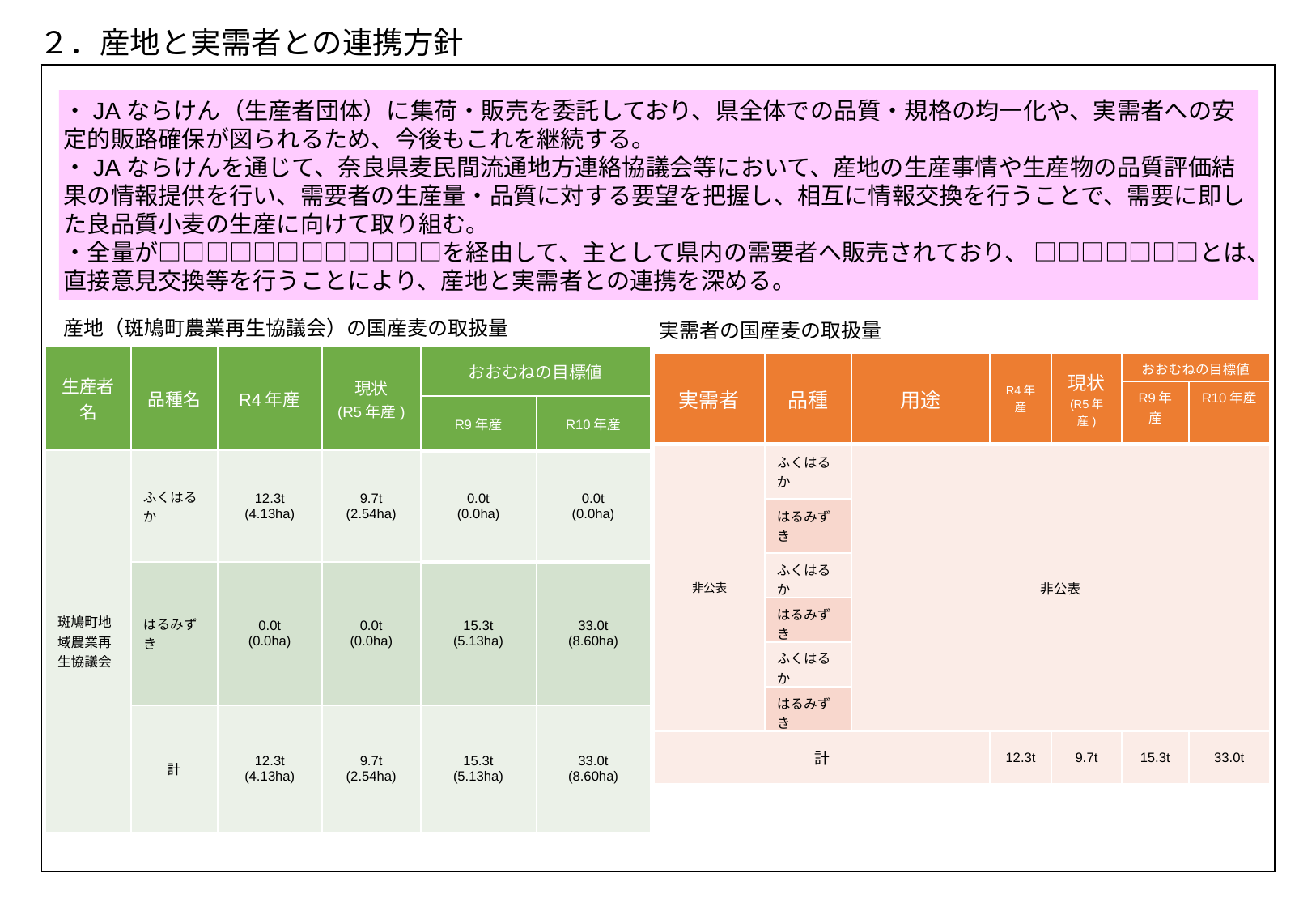

２．産地と実需者との連携方針
|  |
| --- |
・JAならけん（生産者団体）に集荷・販売を委託しており、県全体での品質・規格の均一化や、実需者への安定的販路確保が図られるため、今後もこれを継続する。
・JAならけんを通じて、奈良県麦民間流通地方連絡協議会等において、産地の生産事情や生産物の品質評価結果の情報提供を行い、需要者の生産量・品質に対する要望を把握し、相互に情報交換を行うことで、需要に即した良品質小麦の生産に向けて取り組む。
・全量が□□□□□□□□□□□□を経由して、主として県内の需要者へ販売されており、 □□□□□□□とは、直接意見交換等を行うことにより、産地と実需者との連携を深める。
産地（斑鳩町農業再生協議会）の国産麦の取扱量
実需者の国産麦の取扱量
| 生産者名 | 品種名 | R4年産 | 現状 (R5年産) | おおむねの目標値 |  |
| --- | --- | --- | --- | --- | --- |
|  |  |  |  | R9年産 | R10年産 |
| 斑鳩町地域農業再生協議会 | ふくはるか | 12.3t (4.13ha) | 9.7t (2.54ha) | 0.0t (0.0ha) | 0.0t (0.0ha) |
|  | はるみずき | 0.0t (0.0ha) | 0.0t (0.0ha) | 15.3t (5.13ha) | 33.0t (8.60ha) |
|  | 計 | 12.3t (4.13ha) | 9.7t (2.54ha) | 15.3t (5.13ha) | 33.0t (8.60ha) |
| 実需者 | 品種 | 用途 | R4年産 | 現状 (R5年産) | おおむねの目標値 | おおむね の目標値 (R10年産) |
| --- | --- | --- | --- | --- | --- | --- |
|  |  |  |  |  | R9年産 | R10年産 |
| 非公表 | ふくはるか | 非公表 | 6.1t | 6.3t | 0t | 0.0t |
|  | はるみずき | 増量用・ミックス粉用　 パン用・中華麺用 | 0t | 0.0t | 1.3t | 22.9t |
| 奈良県学校給食会 （旭製粉（株）経由） | ふくはるか | パン用 | 2.2t | 2.4t | 0t | 0.0t |
| SD食品 （旭製粉（株）経由） | はるみずき | パン用 | 0t | 0t | 3.4t | 6.4t |
| その他卸業者 （旭製粉（株）経由） | ふくはるか | パン用・中華麺用・ その他 | 4.0t | 1.0t | 0t | 0t |
|  | はるみずき | パン用・中華麺用・ その他 | 0t | 0t | 10.6t | 3.7t |
| 計 |  |  | 12.3t | 9.7t | 15.3t | 33.0t |